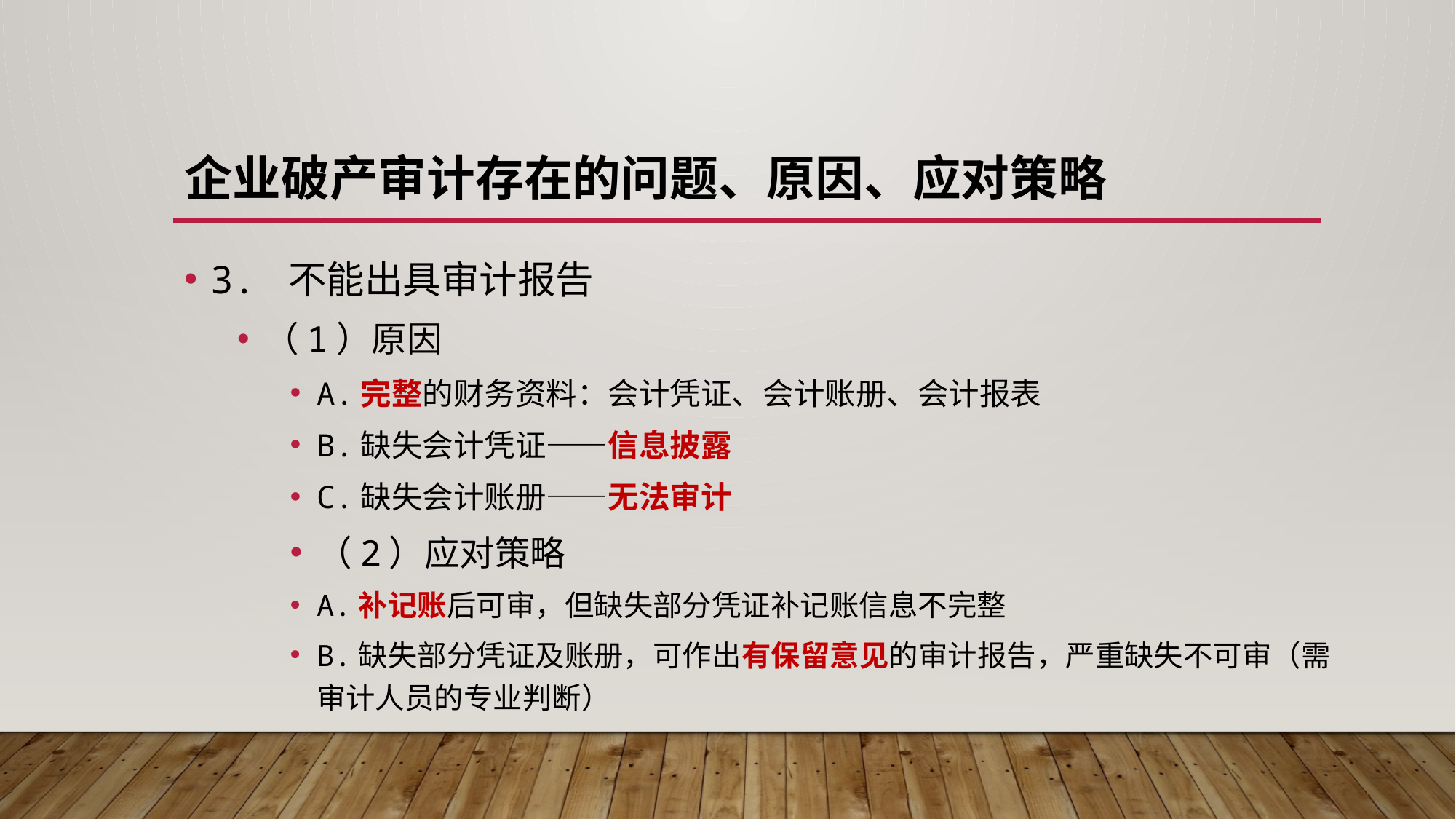

# 企业破产审计存在的问题、原因、应对策略
3. 不能出具审计报告
（1）原因
A.完整的财务资料：会计凭证、会计账册、会计报表
B.缺失会计凭证——信息披露
C.缺失会计账册——无法审计
（2）应对策略
A.补记账后可审，但缺失部分凭证补记账信息不完整
B.缺失部分凭证及账册，可作出有保留意见的审计报告，严重缺失不可审（需审计人员的专业判断）